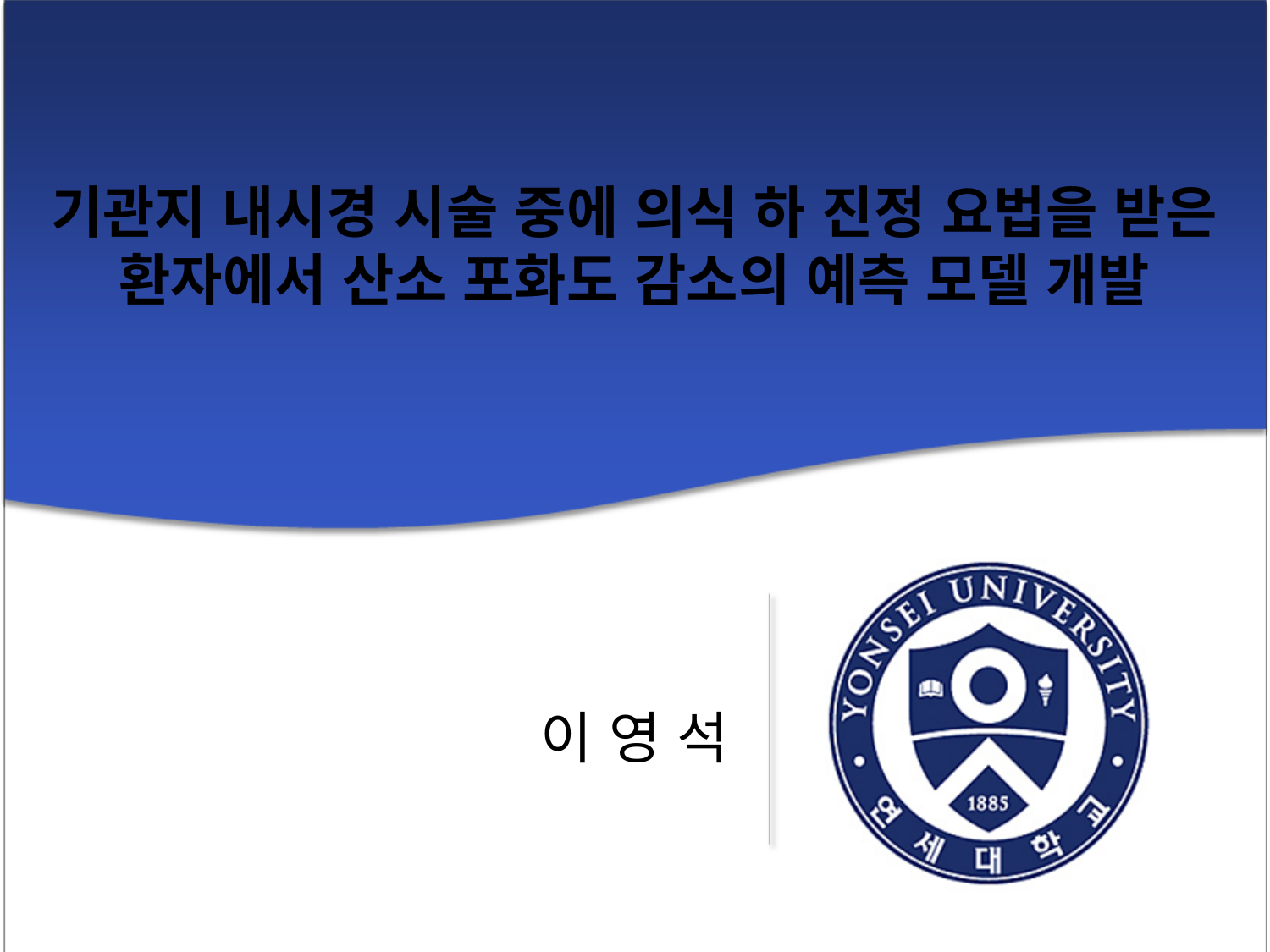

# 기관지 내시경 시술 중에 의식 하 진정 요법을 받은 환자에서 산소 포화도 감소의 예측 모델 개발
이 영 석